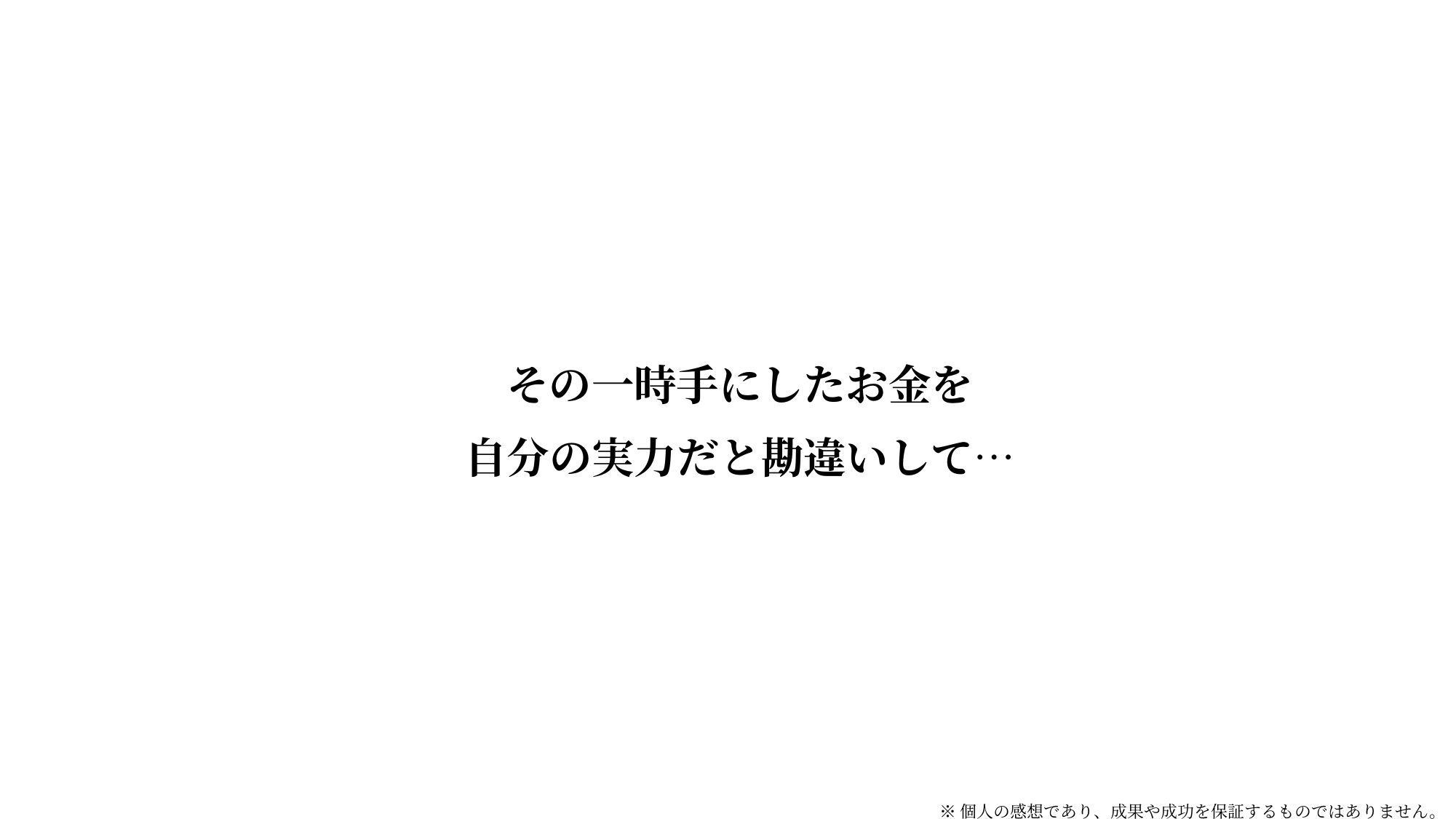

その一時手にしたお金を
自分の実力だと勘違いして…
※個人の感想であり、成果や成功を保証するものではありません。